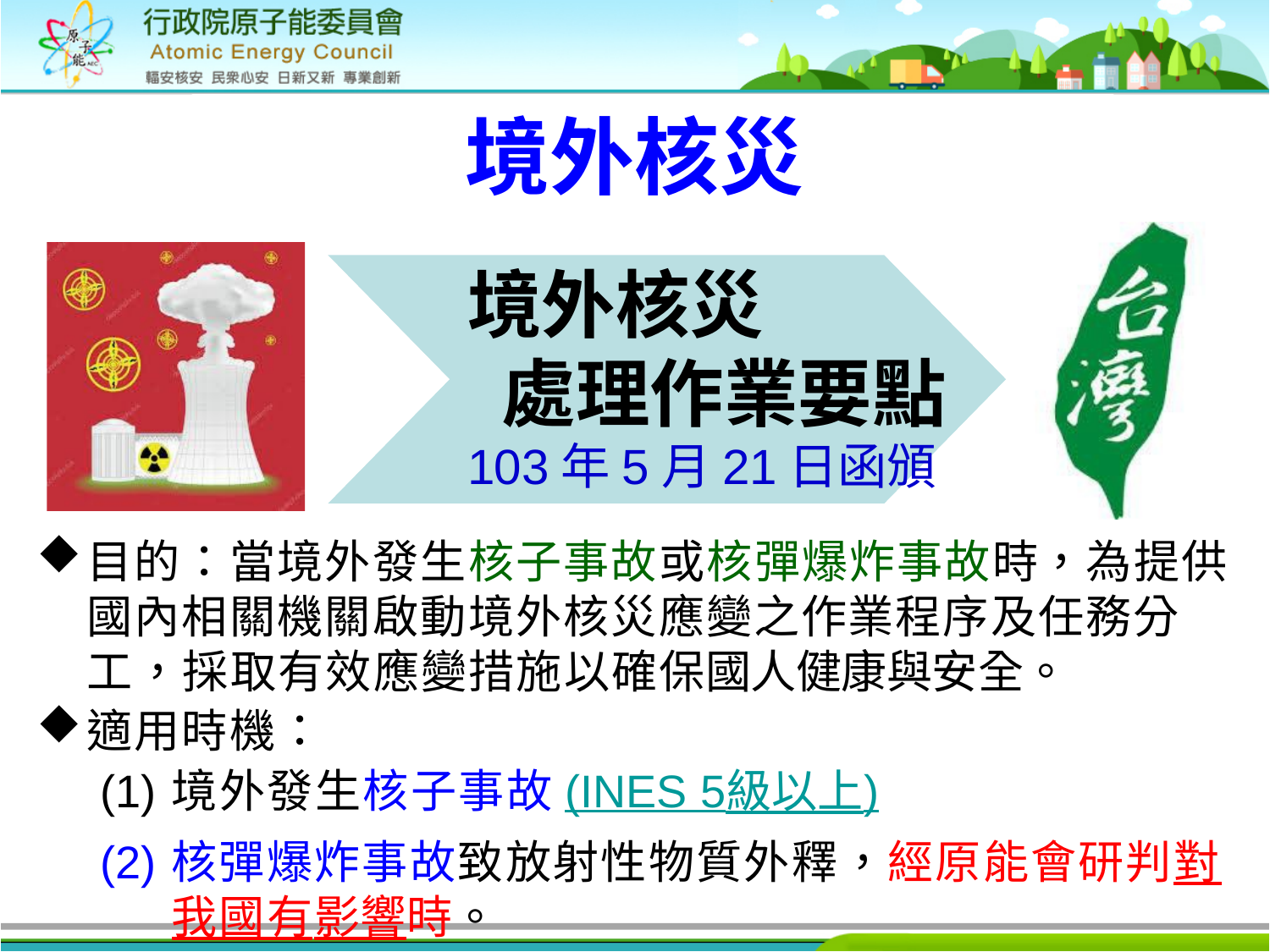

# 境外核災

境外核災
 處理作業要點
103年5月21日函頒
目的：當境外發生核子事故或核彈爆炸事故時，為提供國內相關機關啟動境外核災應變之作業程序及任務分工，採取有效應變措施以確保國人健康與安全。
適用時機：
境外發生核子事故(INES 5級以上)
核彈爆炸事故致放射性物質外釋，經原能會研判對我國有影響時。

31